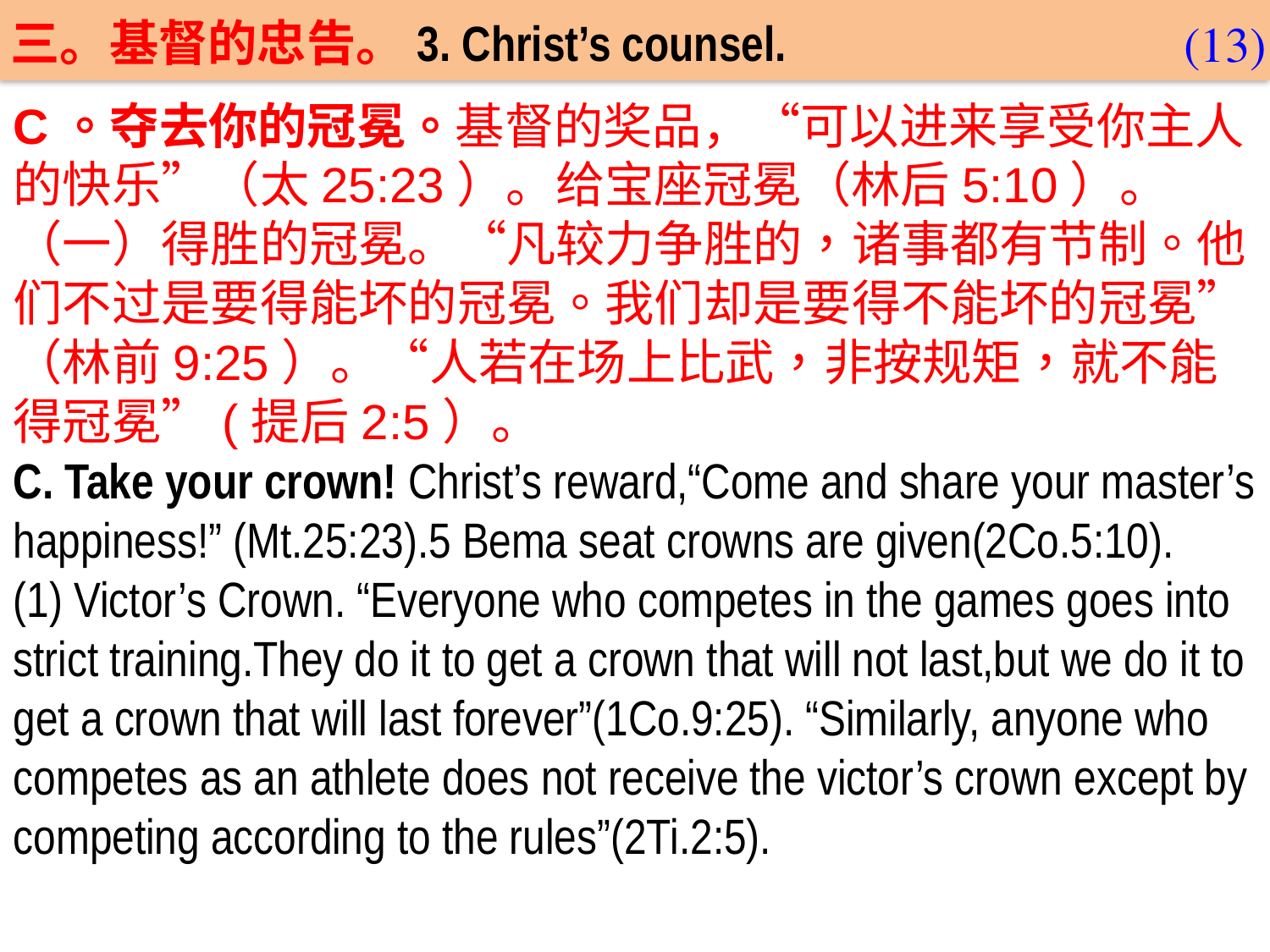

三。基督的忠告。3. Christ’s counsel.
(13)
C。夺去你的冠冕。基督的奖品，“可以进来享受你主人的快乐”（太25:23）。给宝座冠冕（林后5:10）。
（一）得胜的冠冕。“凡较力争胜的，诸事都有节制。他们不过是要得能坏的冠冕。我们却是要得不能坏的冠冕”（林前9:25）。“人若在场上比武，非按规矩，就不能得冠冕”(提后2:5）。
C. Take your crown! Christ’s reward,“Come and share your master’s happiness!” (Mt.25:23).5 Bema seat crowns are given(2Co.5:10).
(1) Victor’s Crown. “Everyone who competes in the games goes into strict training.They do it to get a crown that will not last,but we do it to get a crown that will last forever”(1Co.9:25). “Similarly, anyone who competes as an athlete does not receive the victor’s crown except by competing according to the rules”(2Ti.2:5).